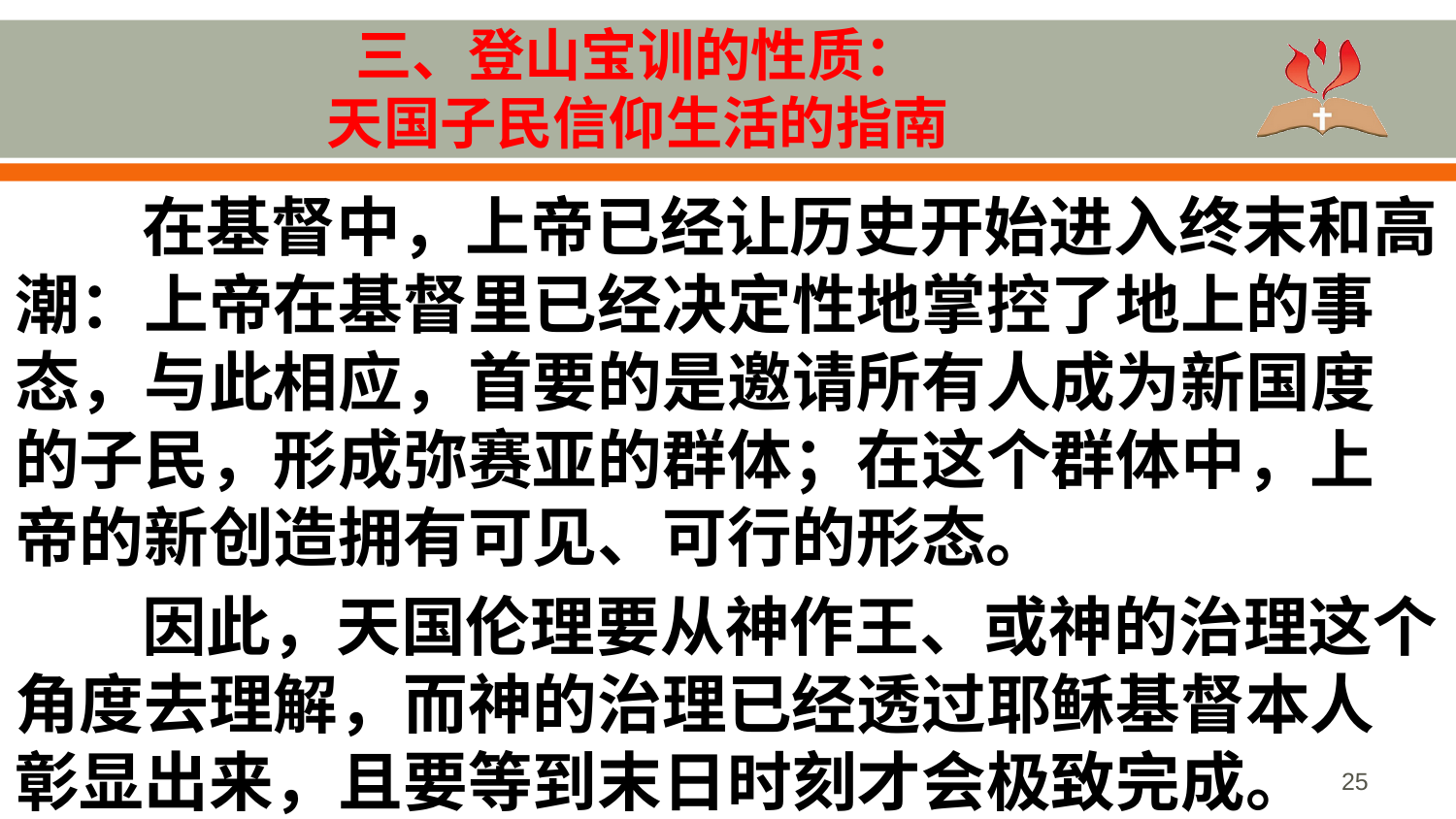

# 三、登山宝训的性质： 天国子民信仰生活的指南
在基督中，上帝已经让历史开始进入终末和高潮：上帝在基督里已经决定性地掌控了地上的事态，与此相应，首要的是邀请所有人成为新国度的子民，形成弥赛亚的群体；在这个群体中，上帝的新创造拥有可见、可行的形态。
因此，天国伦理要从神作王、或神的治理这个角度去理解，而神的治理已经透过耶稣基督本人彰显出来，且要等到末日时刻才会极致完成。

25